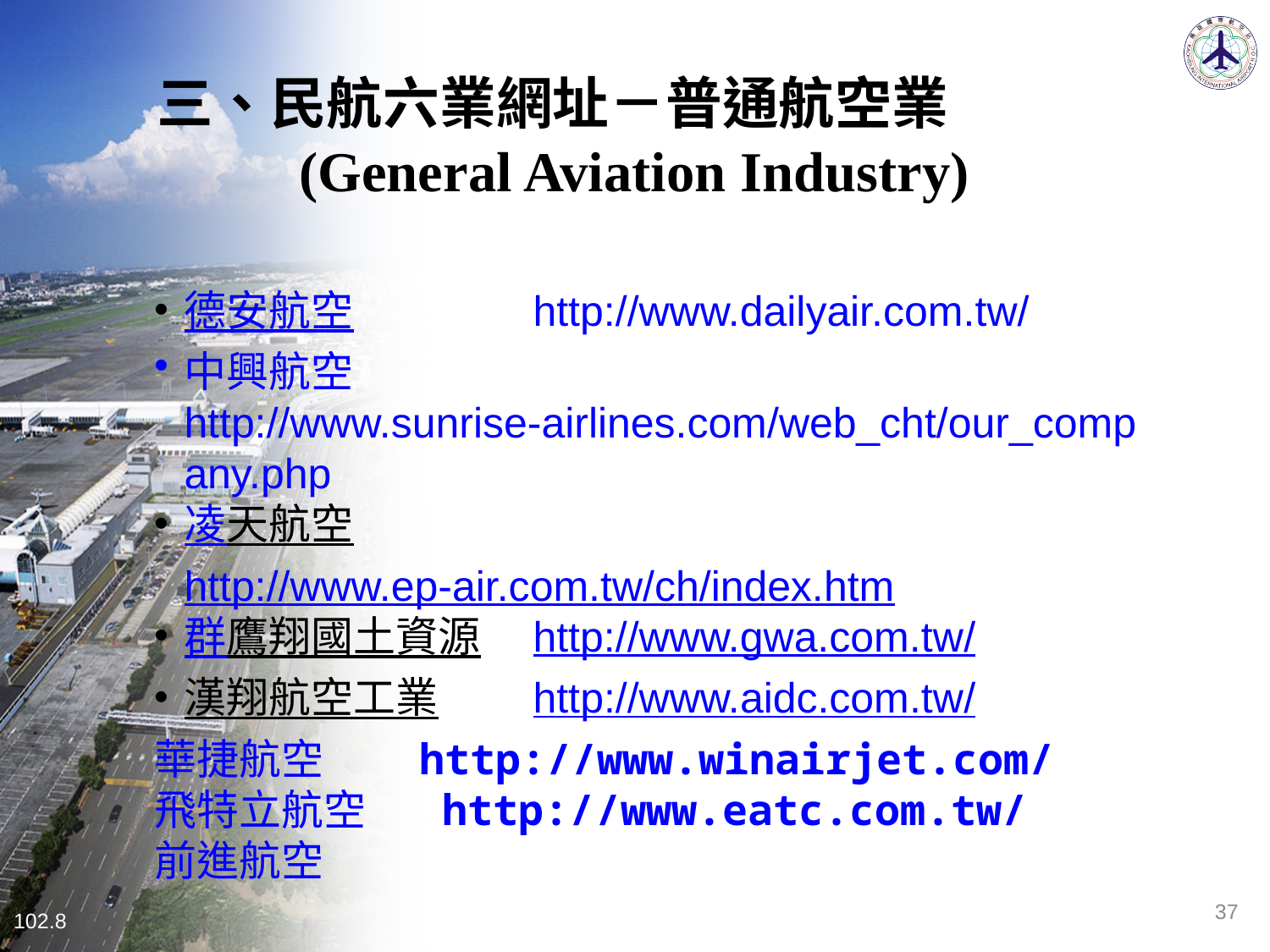

三、民航六業網址－普通航空業
          (General Aviation Industry)

德安航空　　　　http://www.dailyair.com.tw/
中興航空               http://www.sunrise-airlines.com/web_cht/our_company.php
凌天航空　　　　http://www.ep-air.com.tw/ch/index.htm
群鷹翔國土資源　http://www.gwa.com.tw/
漢翔航空工業　　http://www.aidc.com.tw/
華捷航空         http://www.winairjet.com/
飛特立航空       http://www.eatc.com.tw/
前進航空

37
102.8